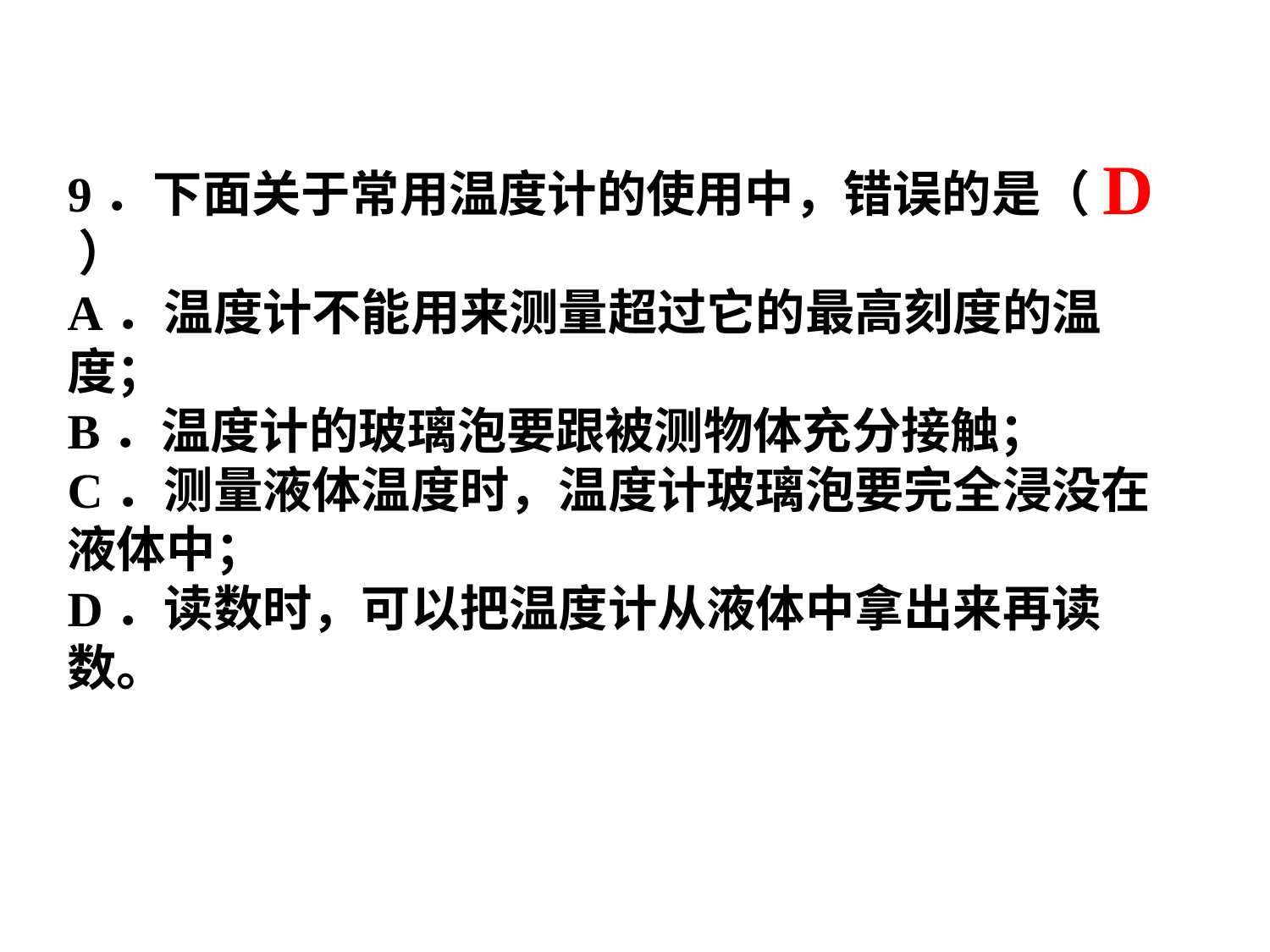

D
9．下面关于常用温度计的使用中，错误的是（        ）
A．温度计不能用来测量超过它的最高刻度的温度；
B．温度计的玻璃泡要跟被测物体充分接触；
C．测量液体温度时，温度计玻璃泡要完全浸没在液体中；
D．读数时，可以把温度计从液体中拿出来再读数。